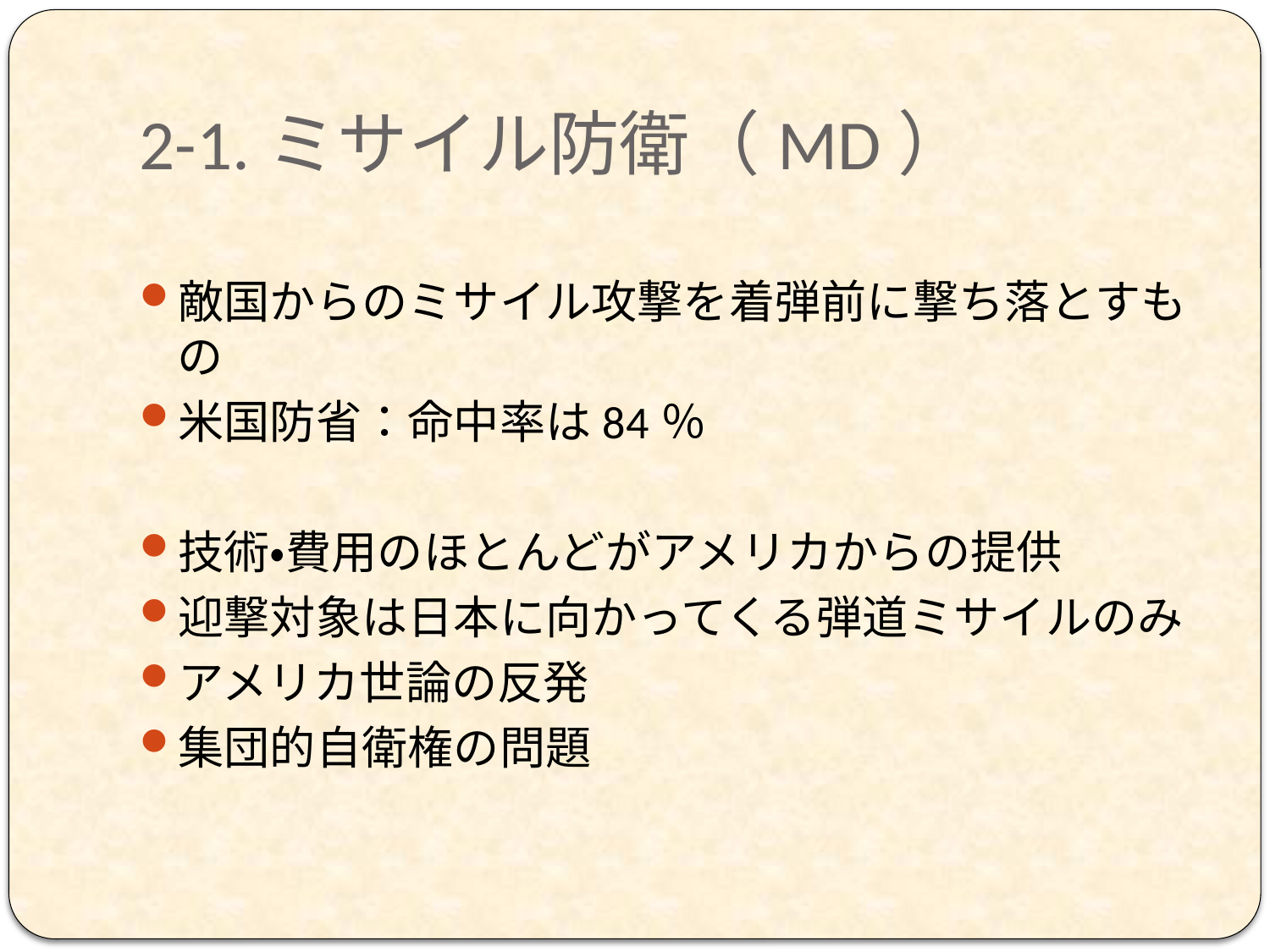

# 2-1.ミサイル防衛（MD）

敵国からのミサイル攻撃を着弾前に撃ち落とすもの
米国防省：命中率は84％

技術・費用のほとんどがアメリカからの提供
迎撃対象は日本に向かってくる弾道ミサイルのみ
アメリカ世論の反発
集団的自衛権の問題